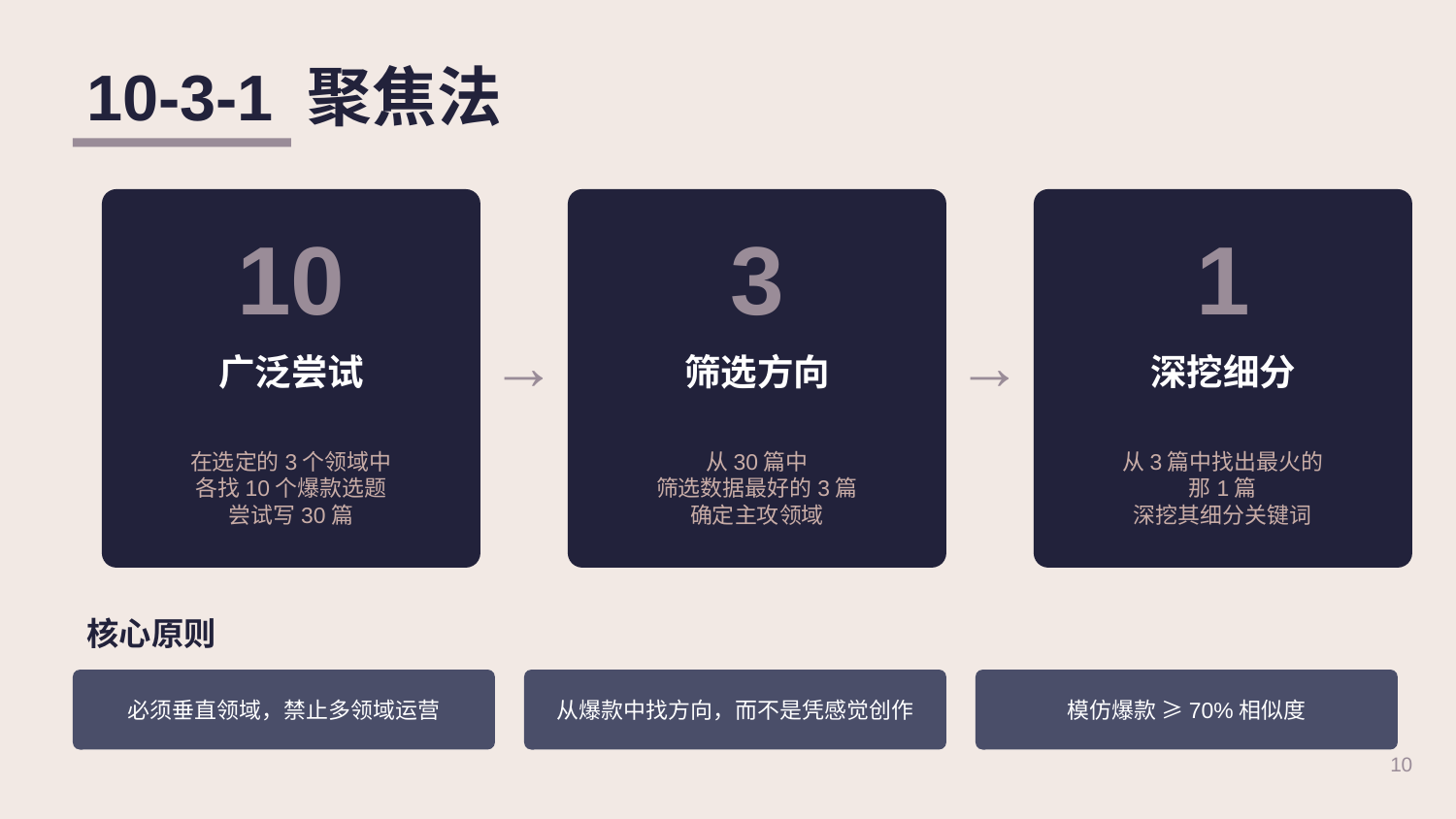

10-3-1 聚焦法

10
3
1
→
→
广泛尝试
筛选方向
深挖细分
在选定的3个领域中
各找10个爆款选题
尝试写30篇
从30篇中
筛选数据最好的3篇
确定主攻领域
从3篇中找出最火的
那1篇
深挖其细分关键词
核心原则

必须垂直领域，禁止多领域运营

从爆款中找方向，而不是凭感觉创作

模仿爆款 ≥70%相似度
10